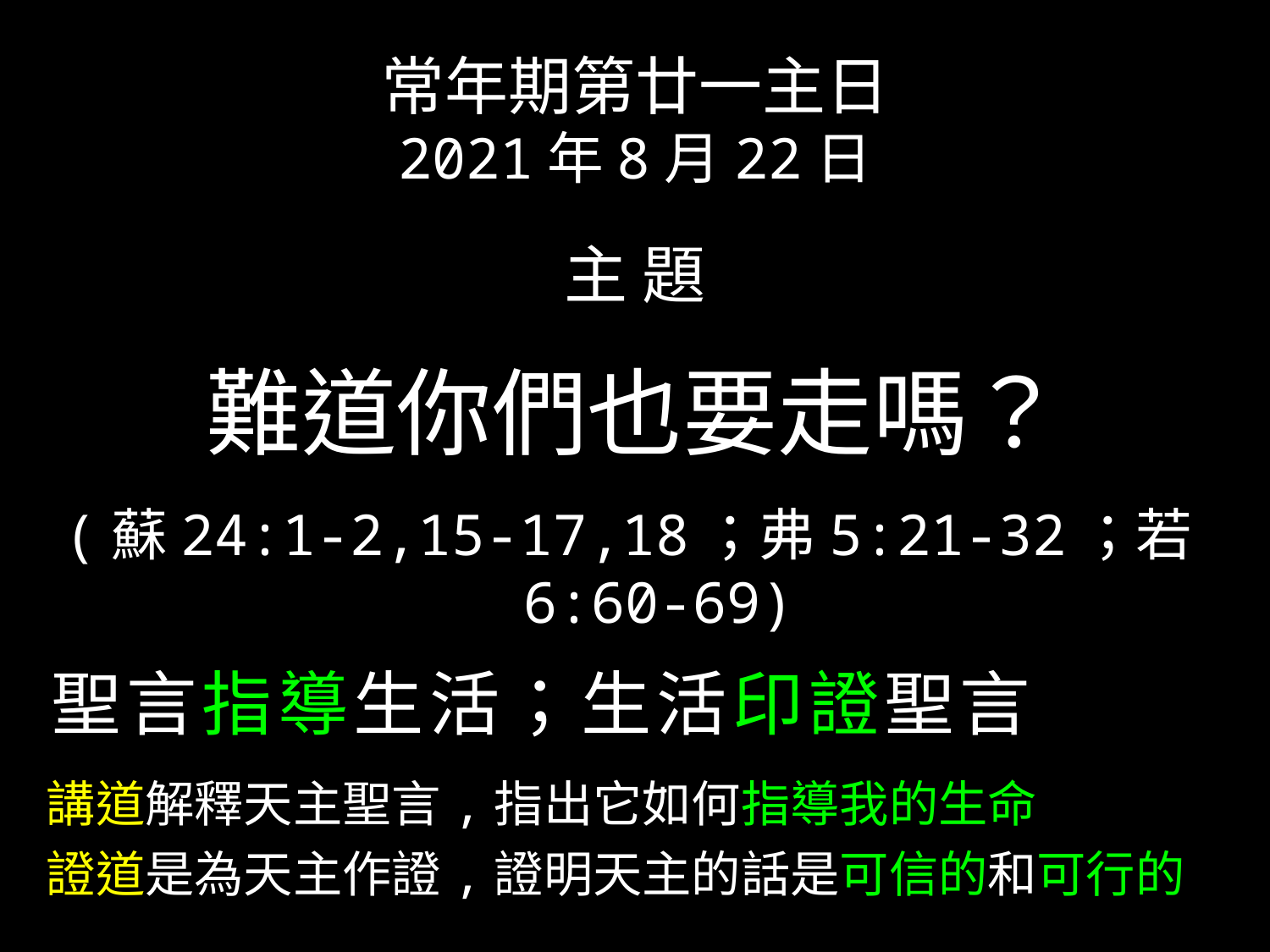

常年期第廿一主日
2021年8月22日

主 題
難道你們也要走嗎？
(蘇24:1-2,15-17,18；弗5:21-32；若6:60-69)
 聖言指導生活；生活印證聖言
  講道解釋天主聖言,指出它如何指導我的生命
  證道是為天主作證,證明天主的話是可信的和可行的